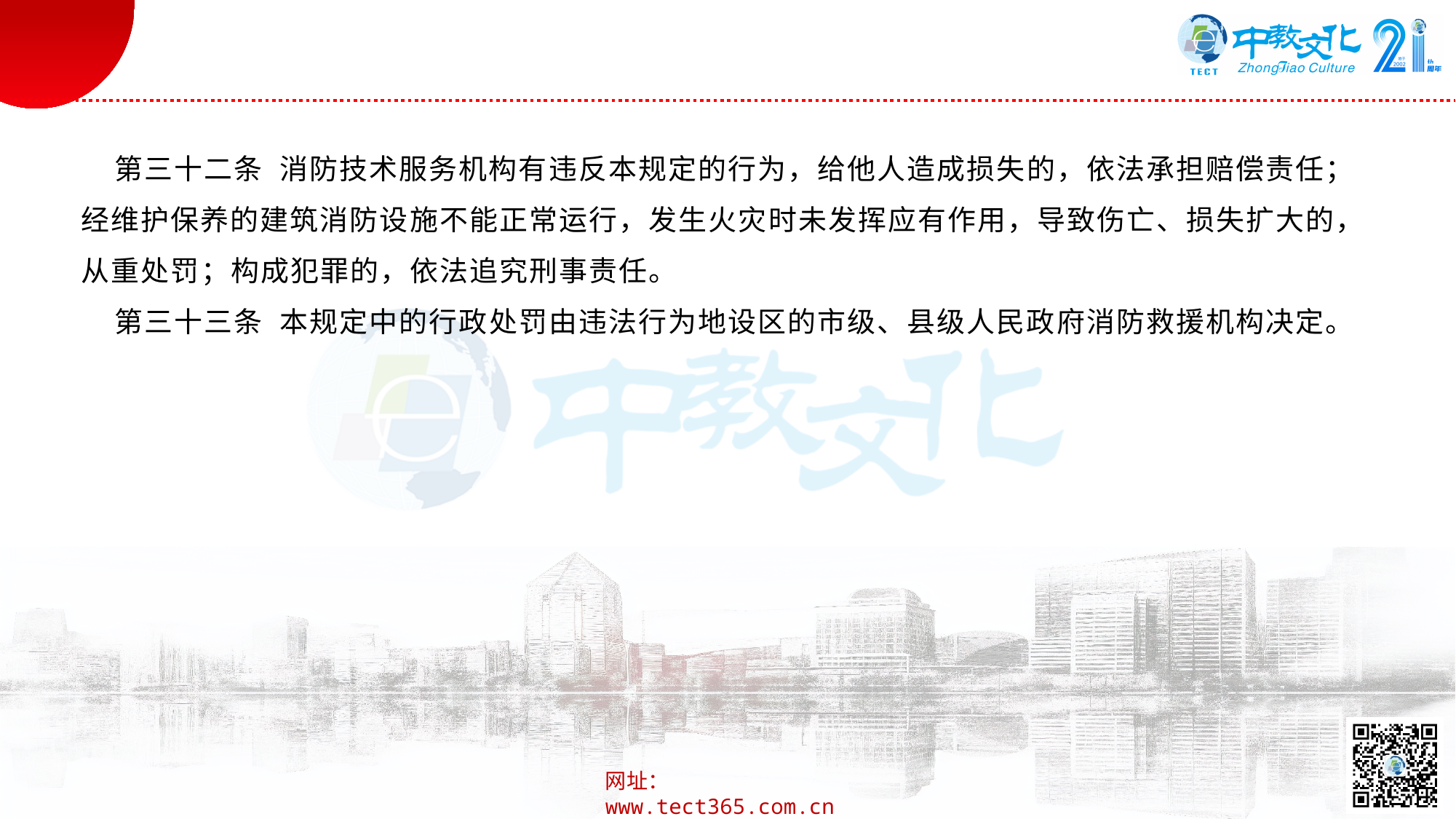

第三十二条  消防技术服务机构有违反本规定的行为，给他人造成损失的，依法承担赔偿责任；经维护保养的建筑消防设施不能正常运行，发生火灾时未发挥应有作用，导致伤亡、损失扩大的，从重处罚；构成犯罪的，依法追究刑事责任。
第三十三条  本规定中的行政处罚由违法行为地设区的市级、县级人民政府消防救援机构决定。